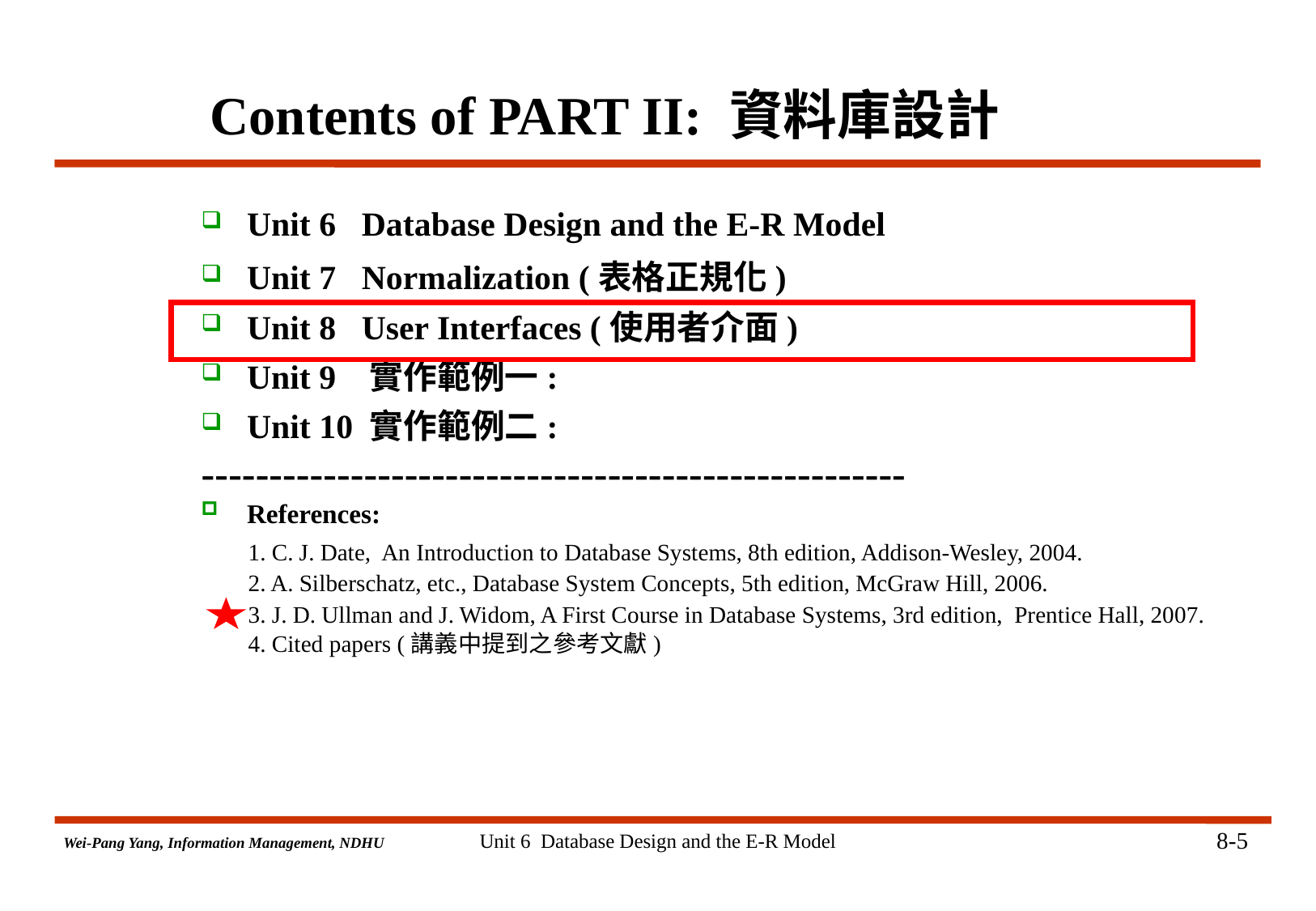

Contents of PART II: 資料庫設計
Unit 6   Database Design and the E-R Model
Unit 7   Normalization (表格正規化)
Unit 8   User Interfaces (使用者介面)
Unit 9   實作範例一:
Unit 10 實作範例二:
----------------------------------------------------
References:

        1. C. J. Date,  An Introduction to Database Systems, 8th edition, Addison-Wesley, 2004.
        2. A. Silberschatz, etc., Database System Concepts, 5th edition, McGraw Hill, 2006.
        3. J. D. Ullman and J. Widom, A First Course in Database Systems, 3rd edition,  Prentice Hall, 2007.
        4. Cited papers (講義中提到之參考文獻)

8-5
Unit 6  Database Design and the E-R Model